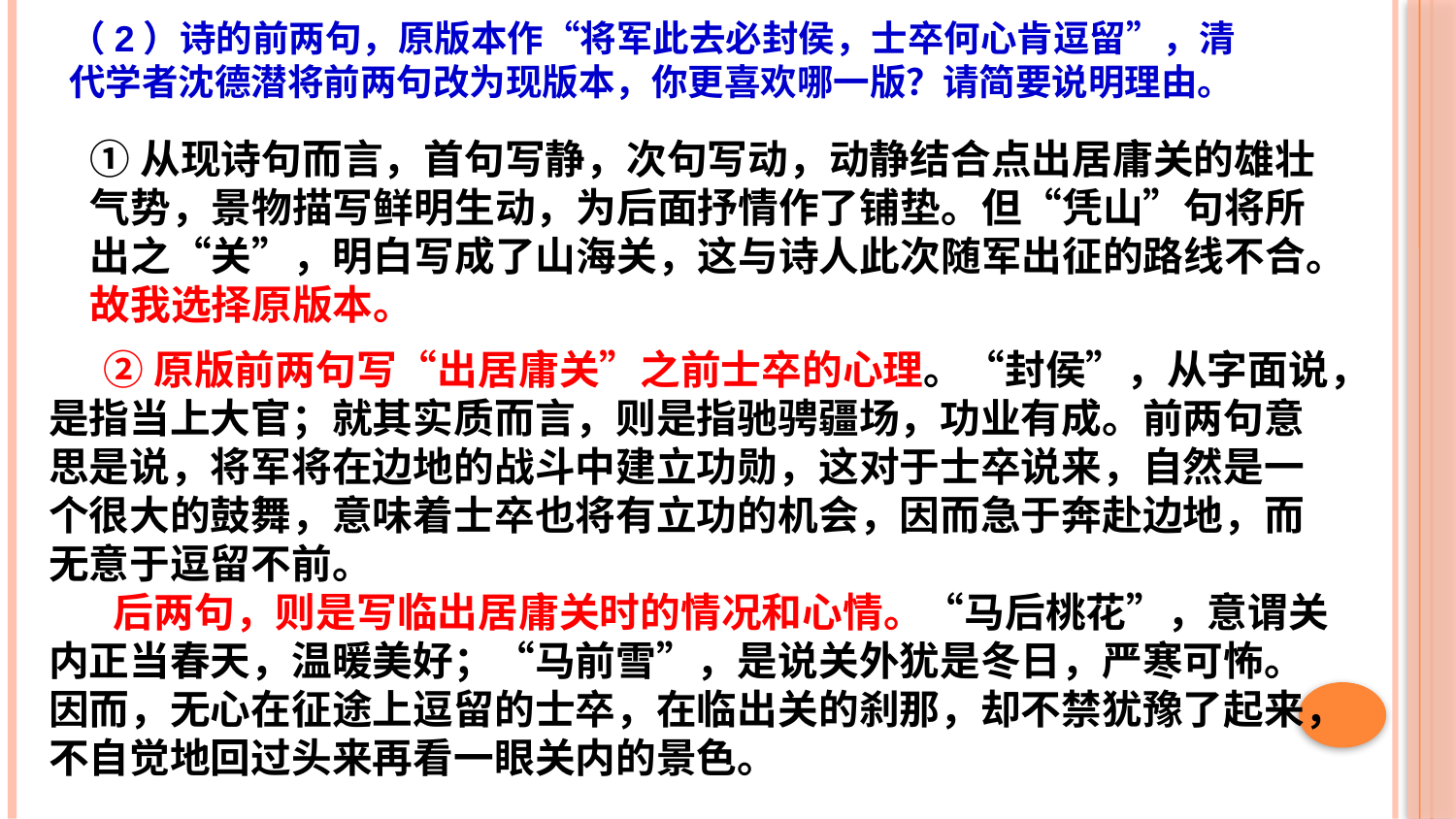

（2）诗的前两句，原版本作“将军此去必封侯，士卒何心肯逗留”，清代学者沈德潜将前两句改为现版本，你更喜欢哪一版？请简要说明理由。
①从现诗句而言，首句写静，次句写动，动静结合点出居庸关的雄壮气势，景物描写鲜明生动，为后面抒情作了铺垫。但“凭山”句将所出之“关”，明白写成了山海关，这与诗人此次随军出征的路线不合。故我选择原版本。
      ②原版前两句写“出居庸关”之前士卒的心理。“封侯”，从字面说，是指当上大官；就其实质而言，则是指驰骋疆场，功业有成。前两句意思是说，将军将在边地的战斗中建立功勋，这对于士卒说来，自然是一个很大的鼓舞，意味着士卒也将有立功的机会，因而急于奔赴边地，而无意于逗留不前。
      后两句，则是写临出居庸关时的情况和心情。“马后桃花”，意谓关内正当春天，温暖美好；“马前雪”，是说关外犹是冬日，严寒可怖。因而，无心在征途上逗留的士卒，在临出关的刹那，却不禁犹豫了起来，不自觉地回过头来再看一眼关内的景色。